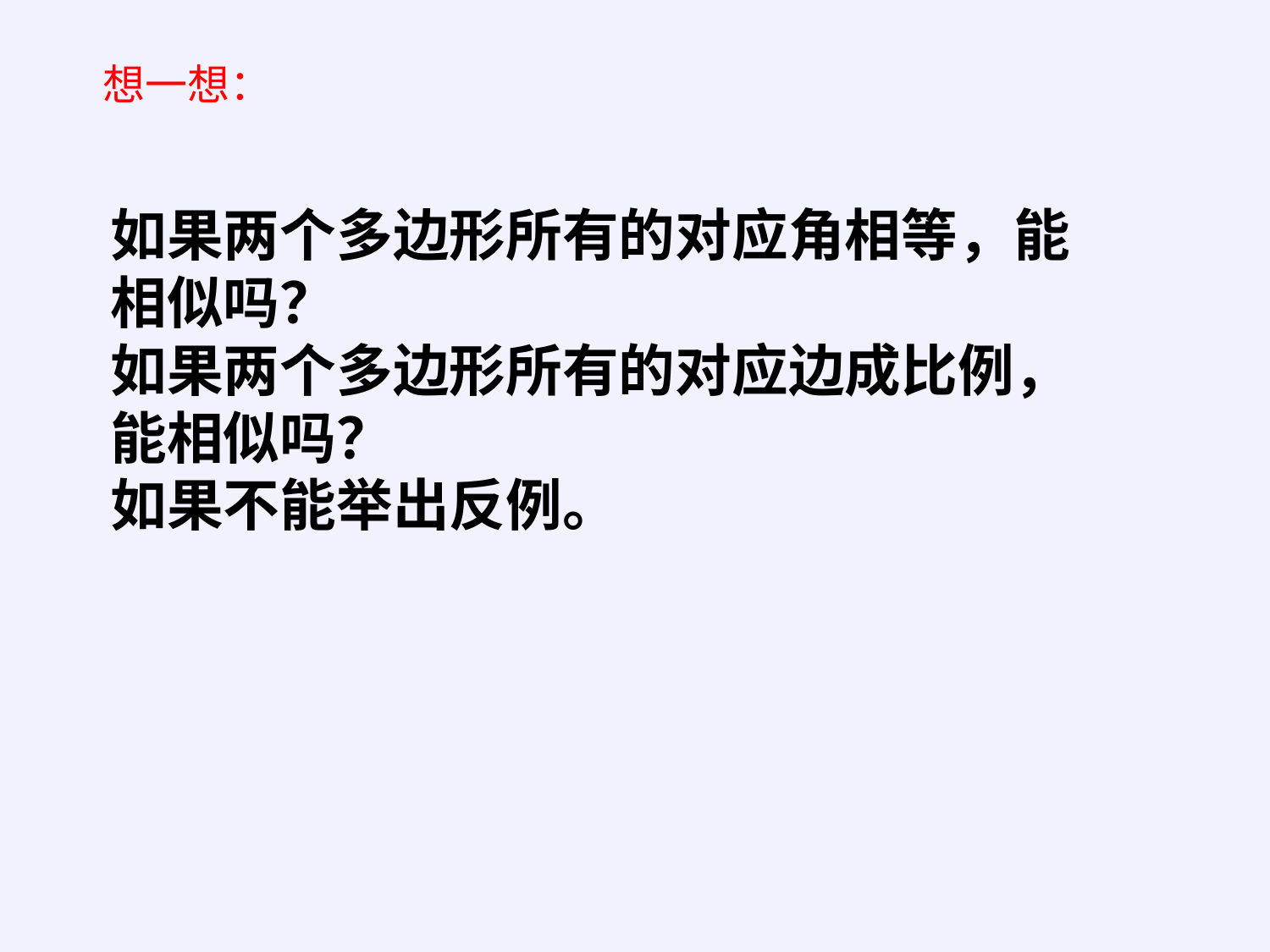

想一想：
如果两个多边形所有的对应角相等，能相似吗？
如果两个多边形所有的对应边成比例，能相似吗？
如果不能举出反例。